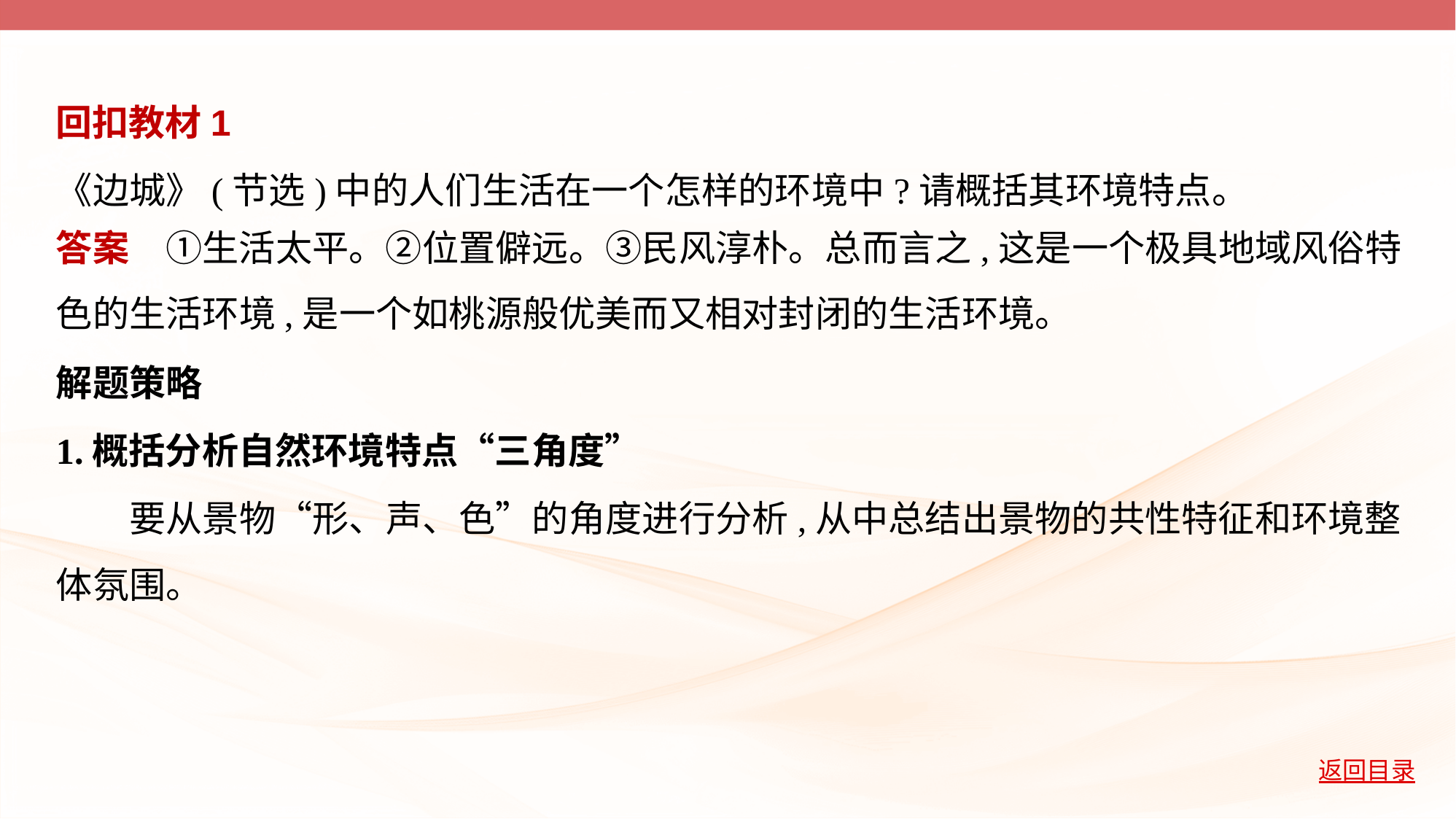

回扣教材1
《边城》(节选)中的人们生活在一个怎样的环境中?请概括其环境特点。

答案　①生活太平。②位置僻远。③民风淳朴。总而言之,这是一个极具地域风俗特
色的生活环境,是一个如桃源般优美而又相对封闭的生活环境。

解题策略
1.概括分析自然环境特点“三角度”
　　要从景物“形、声、色”的角度进行分析,从中总结出景物的共性特征和环境整
体氛围。